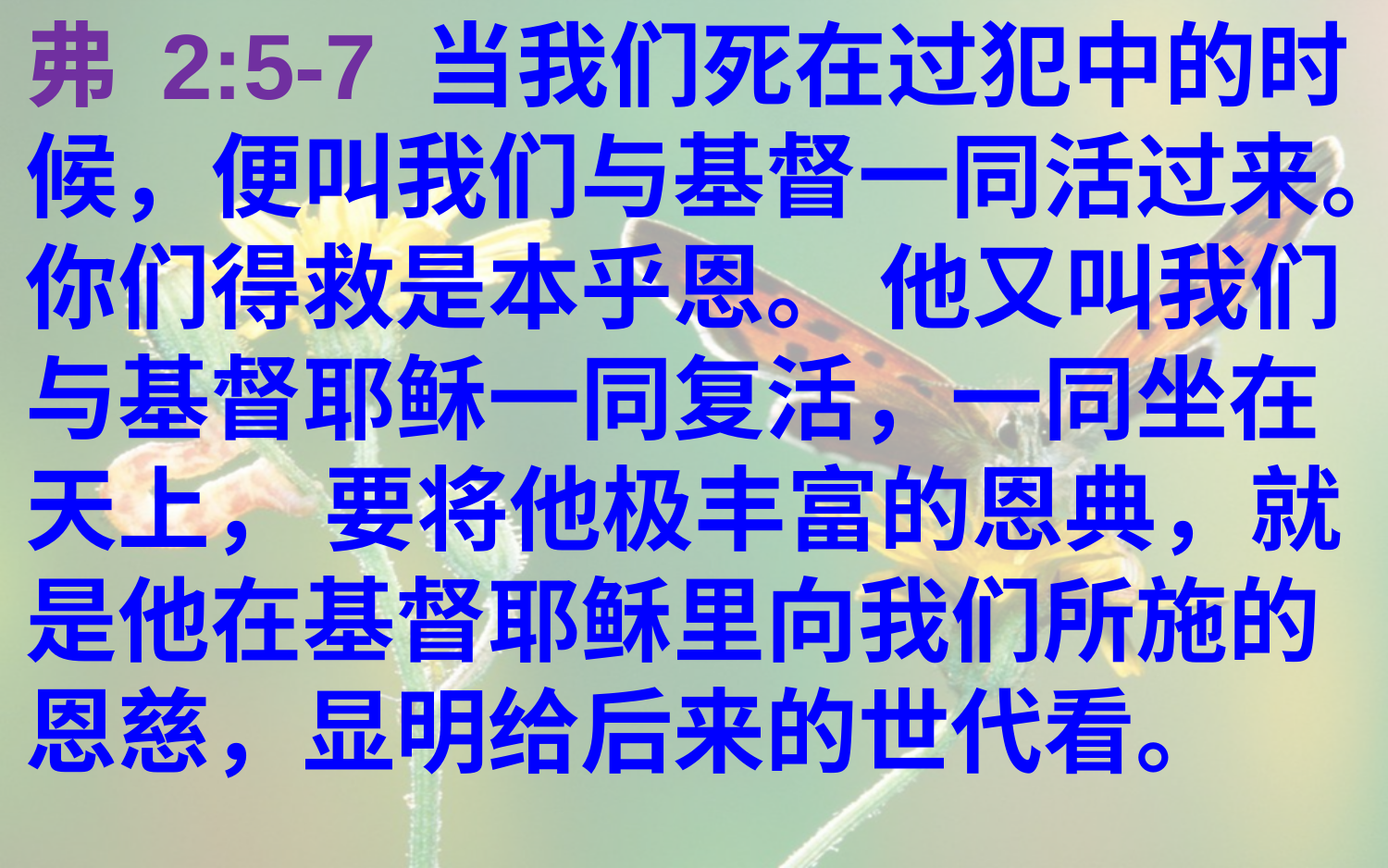

弗 2:5-7 当我们死在过犯中的时候，便叫我们与基督一同活过来。你们得救是本乎恩。 他又叫我们与基督耶稣一同复活，一同坐在天上， 要将他极丰富的恩典，就是他在基督耶稣里向我们所施的恩慈，显明给后来的世代看。